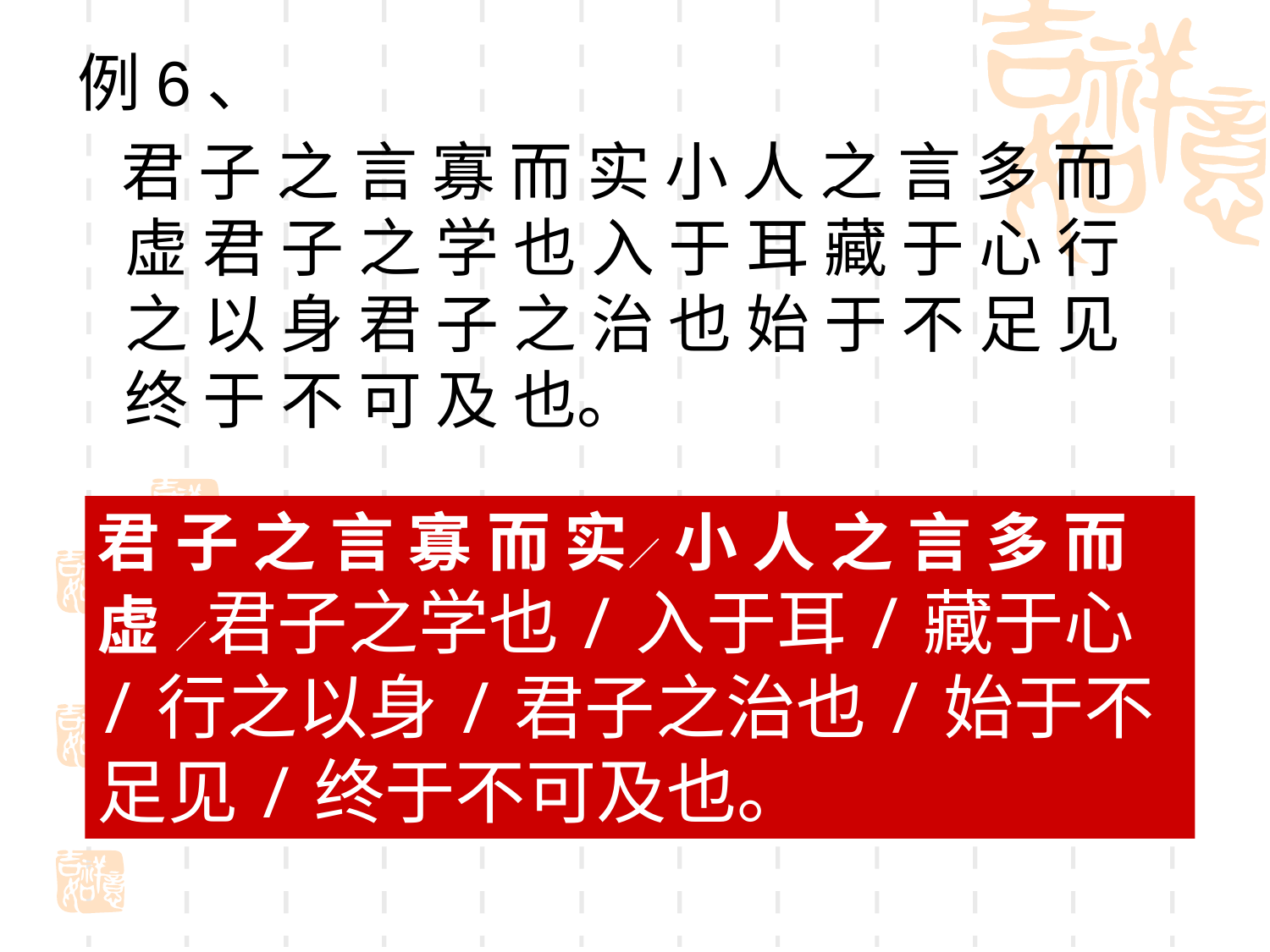

例6、
  君 子 之 言 寡 而 实 小 人 之 言 多 而 虚 君 子 之 学 也 入 于 耳 藏 于 心 行 之 以 身 君 子 之 治 也 始 于 不 足 见 终 于 不 可 及 也。
君 子 之 言 寡 而 实∕ 小 人 之 言 多 而 虚 ∕君子之学也/入于耳/藏于心/行之以身/君子之治也/始于不足见/终于不可及也。